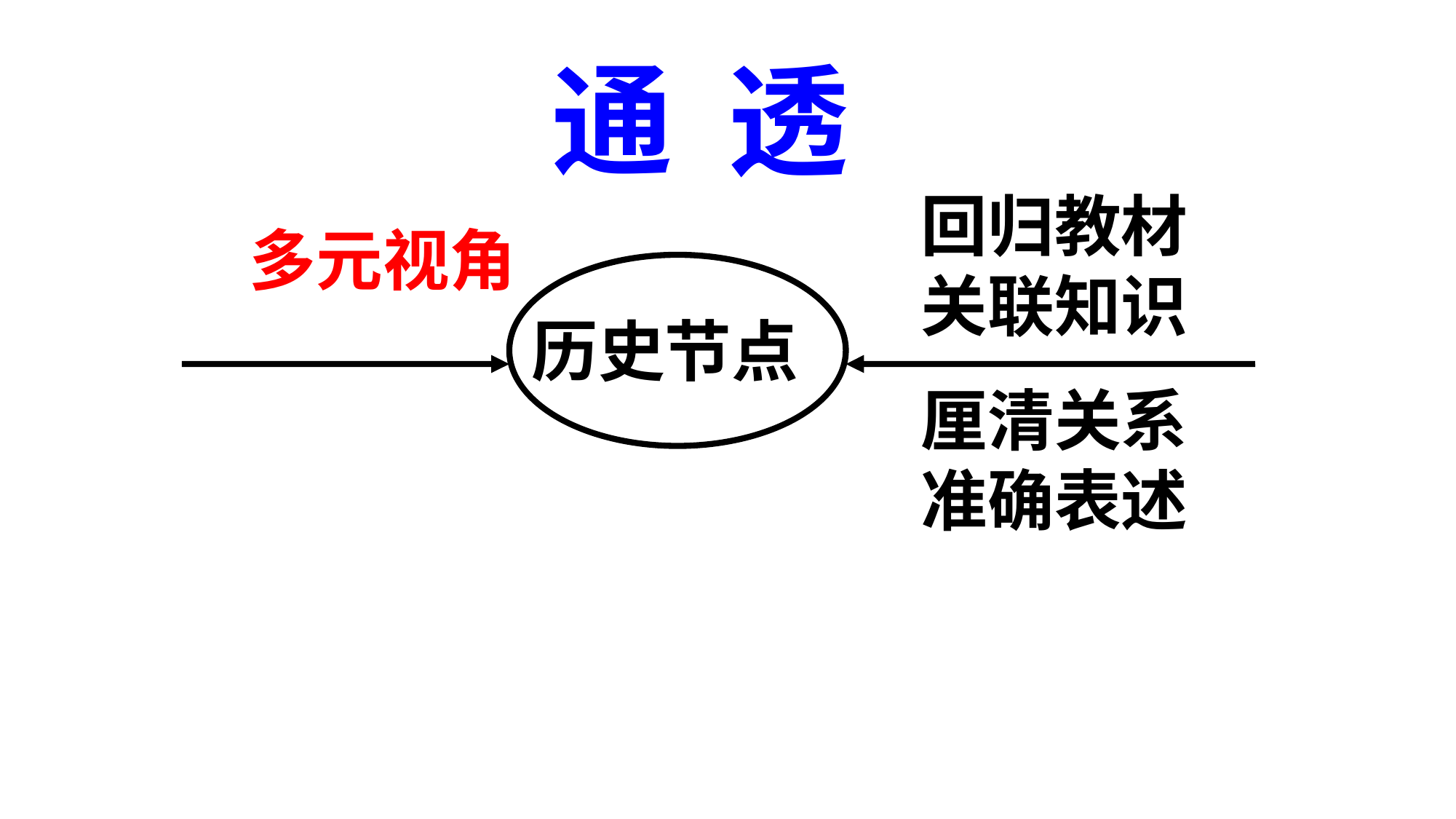

通  透
回归教材
关联知识
多元视角

历史节点

厘清关系
准确表述